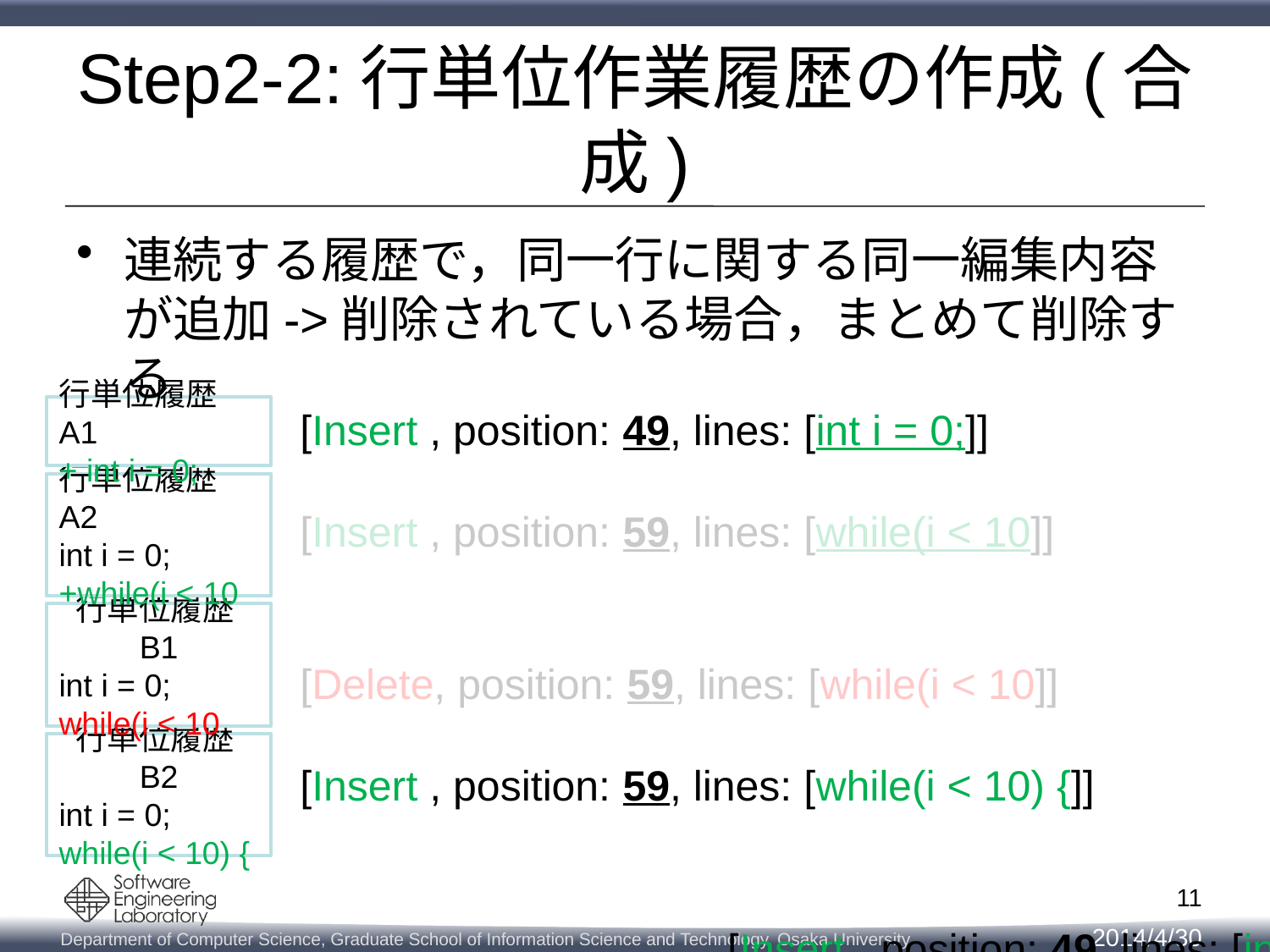

# Step2-2:行単位作業履歴の作成(合成)
連続する履歴で，同一行に関する同一編集内容が追加->削除されている場合，まとめて削除する
行単位履歴A1
+ int i = 0;
[Insert , position: 49, lines: [int i = 0;]]

[Insert , position: 59, lines: [while(i < 10]]

[Delete, position: 59, lines: [while(i < 10]]

[Insert , position: 59, lines: [while(i < 10) {]]
行単位履歴A2
int i = 0;
+while(i < 10

行単位履歴B1
int i = 0;
while(i < 10
行単位履歴B2
int i = 0;
while(i < 10) {
11
2014/4/30
[Insert , position: 49, lines: [int i = 0;]]

[Insert , position: 59, lines: [while(i < 10]]

[Delete, position: 59, lines: [while(i < 10]]

[Insert , position: 59, lines: [while(i < 10) {]]

[Delete, position: 59, lines: [while(i < 10]]
[Insert , position: 59, lines: [while(i < 10) {]]